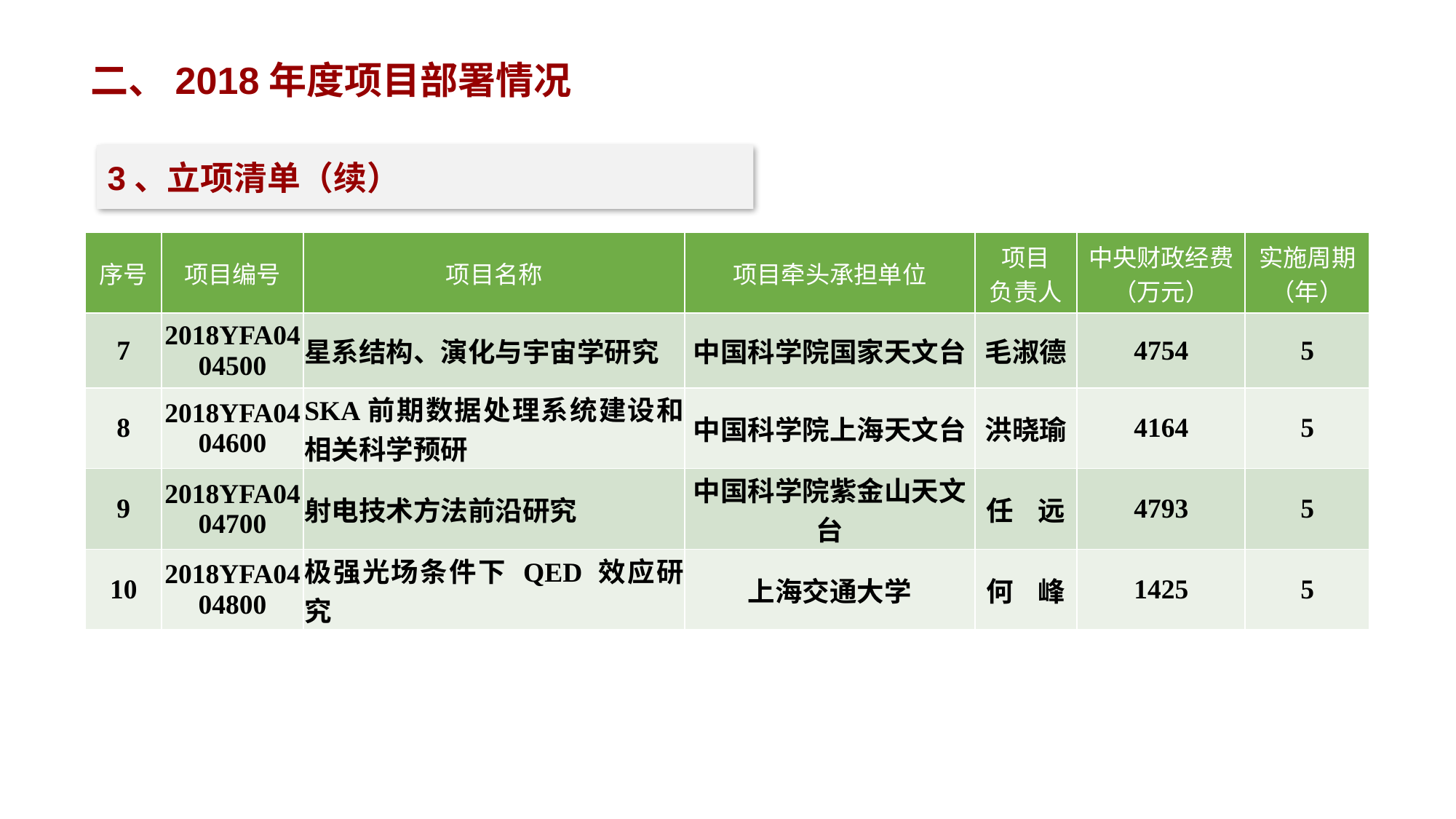

二、2018年度项目部署情况
3、立项清单（续）
| 序号 | 项目编号 | 项目名称 | 项目牵头承担单位 | 项目 负责人 | 中央财政经费 （万元） | 实施周期（年） |
| --- | --- | --- | --- | --- | --- | --- |
| 7 | 2018YFA0404500 | 星系结构、演化与宇宙学研究 | 中国科学院国家天文台 | 毛淑德 | 4754 | 5 |
| 8 | 2018YFA0404600 | SKA前期数据处理系统建设和相关科学预研 | 中国科学院上海天文台 | 洪晓瑜 | 4164 | 5 |
| 9 | 2018YFA0404700 | 射电技术方法前沿研究 | 中国科学院紫金山天文台 | 任 远 | 4793 | 5 |
| 10 | 2018YFA0404800 | 极强光场条件下 QED 效应研究 | 上海交通大学 | 何 峰 | 1425 | 5 |